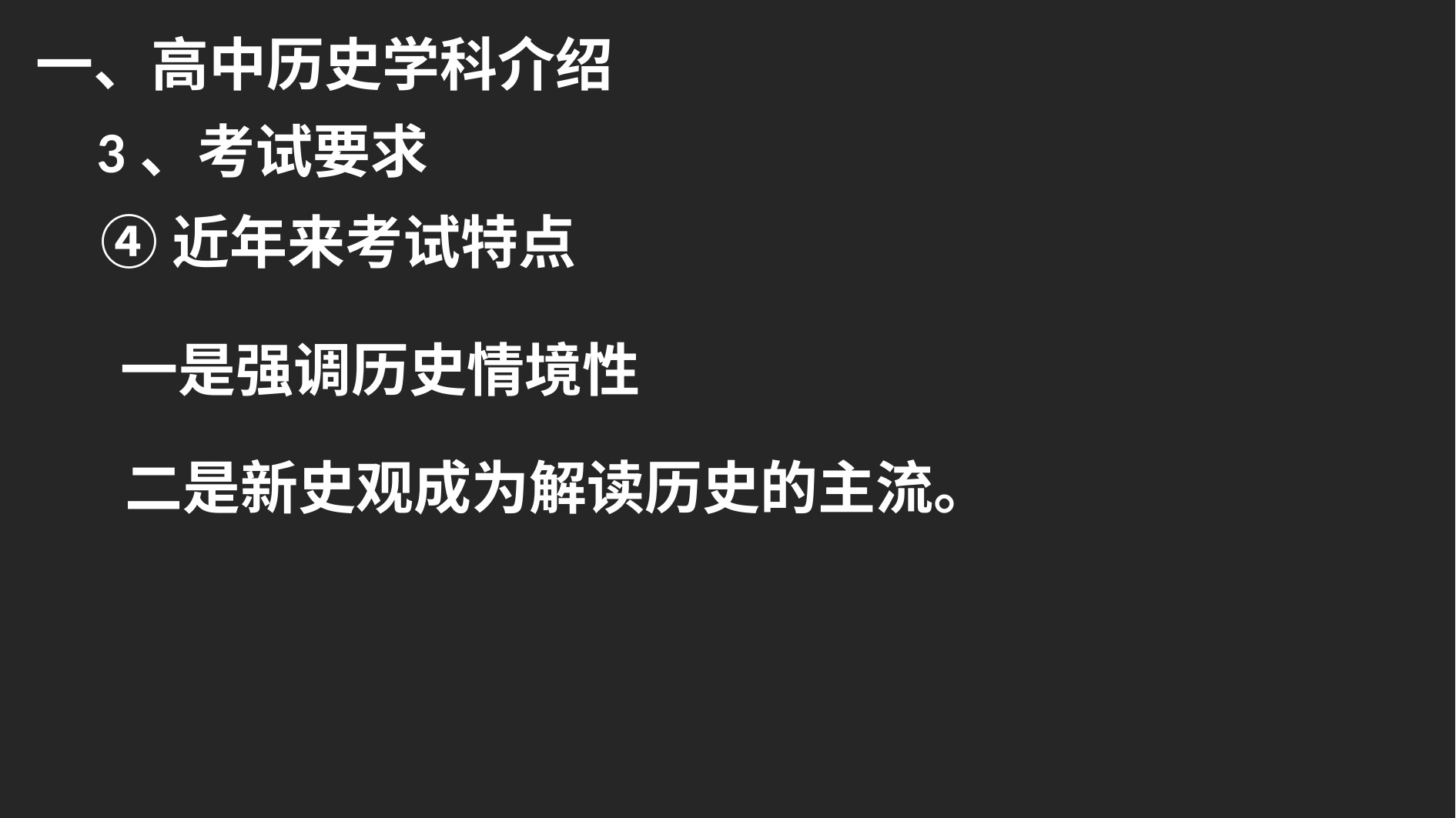

一、高中历史学科介绍
3、考试要求
④近年来考试特点
一是强调历史情境性
二是新史观成为解读历史的主流。